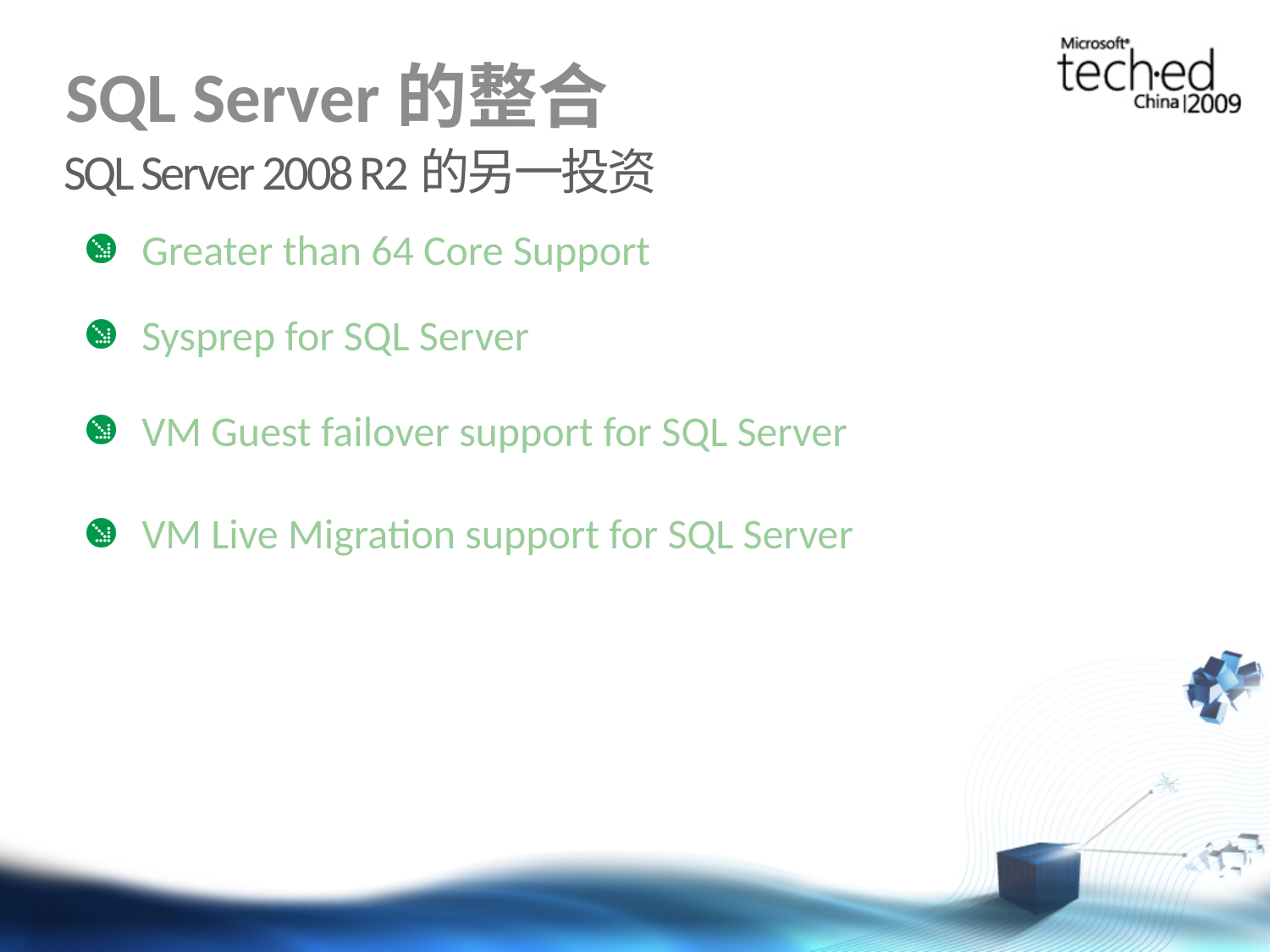

# SQL Server的整合
SQL Server 2008 R2的另一投资
Greater than 64 Core Support

Sysprep for SQL Server

VM Guest failover support for SQL Server

VM Live Migration support for SQL Server